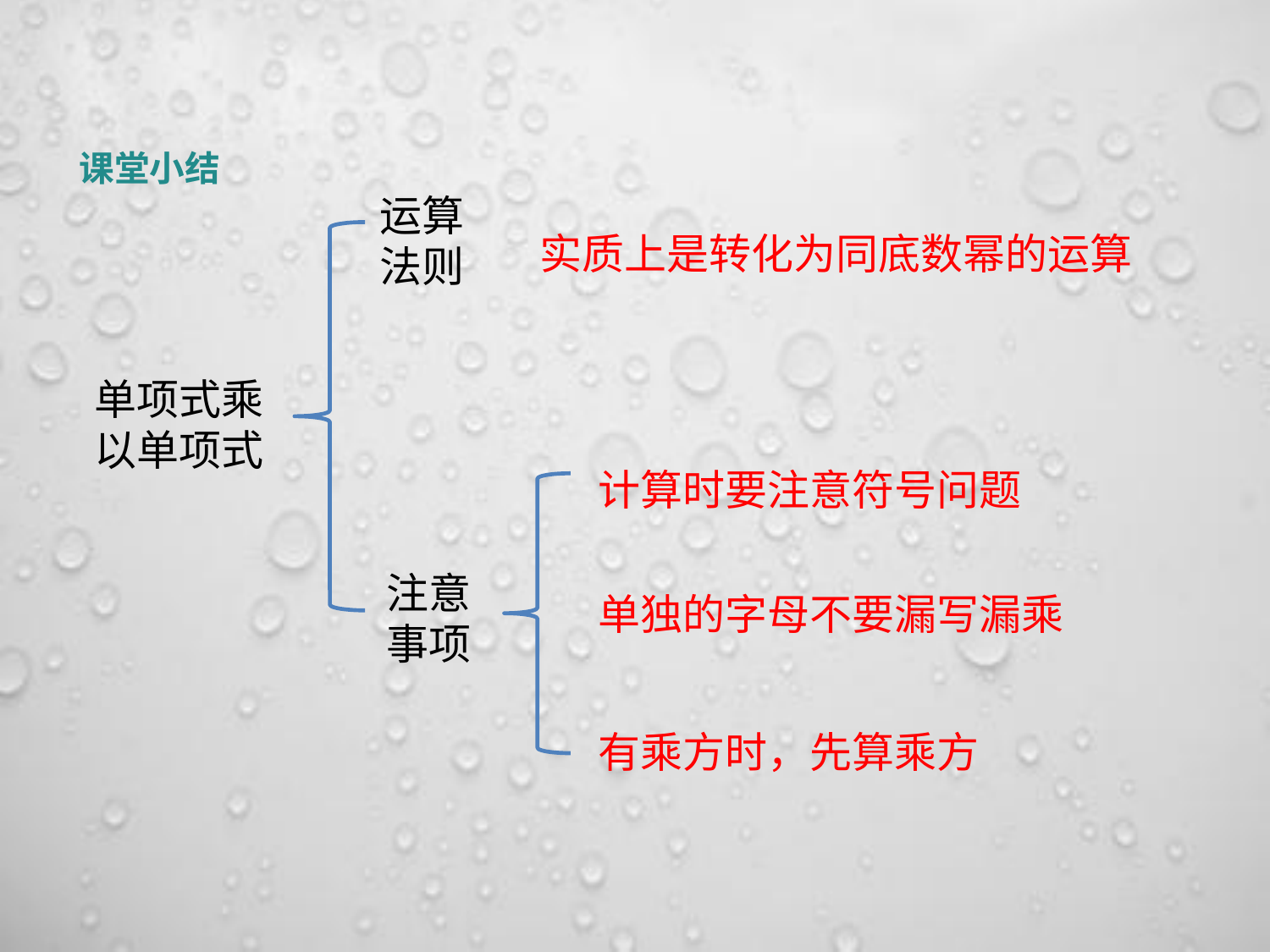

课堂小结
运算法则
实质上是转化为同底数幂的运算

单项式乘以单项式
计算时要注意符号问题

单独的字母不要漏写漏乘
注意事项
有乘方时，先算乘方